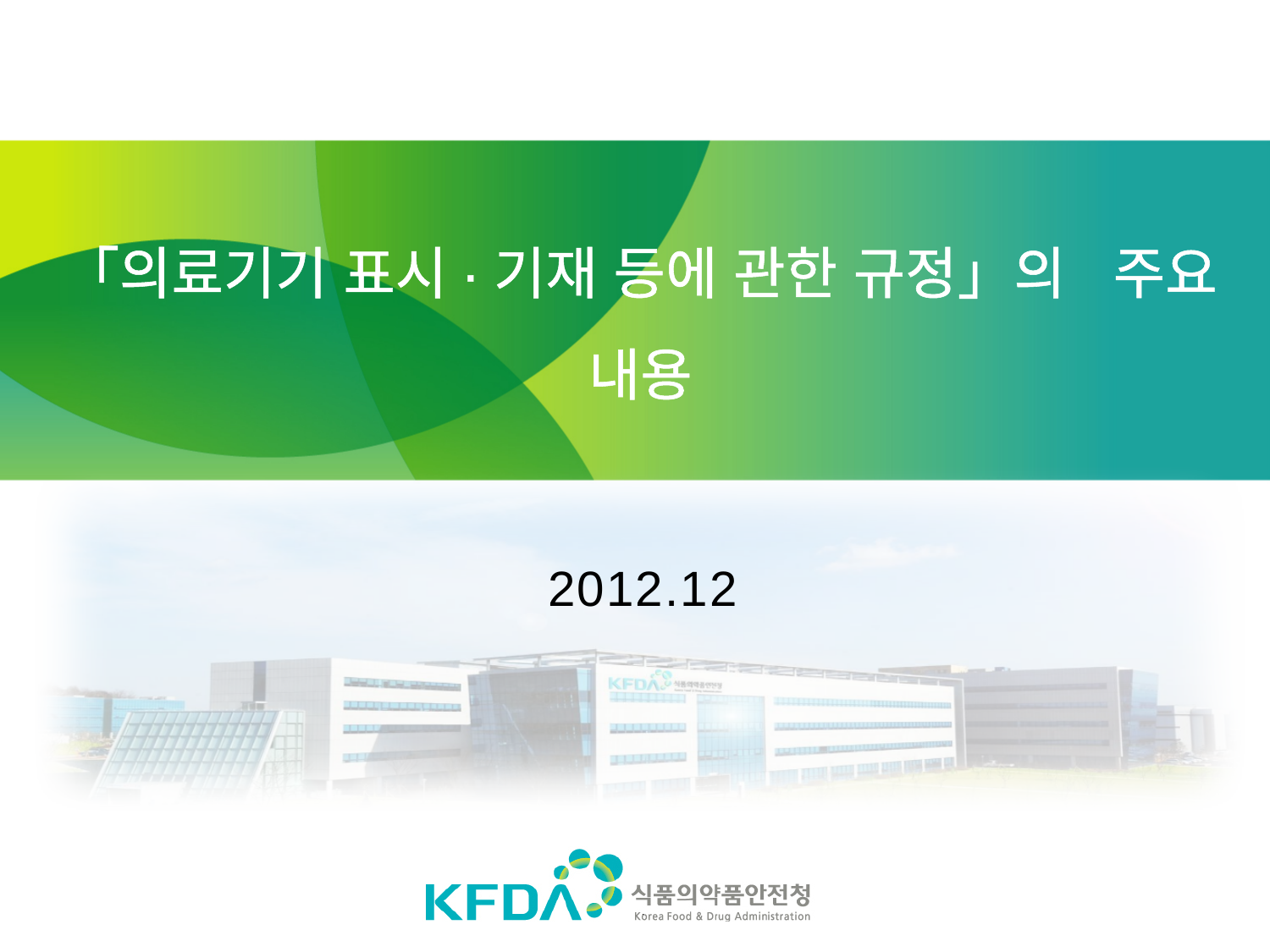

「의료기기 표시·기재 등에 관한 규정」의   주요 내용
2012.12